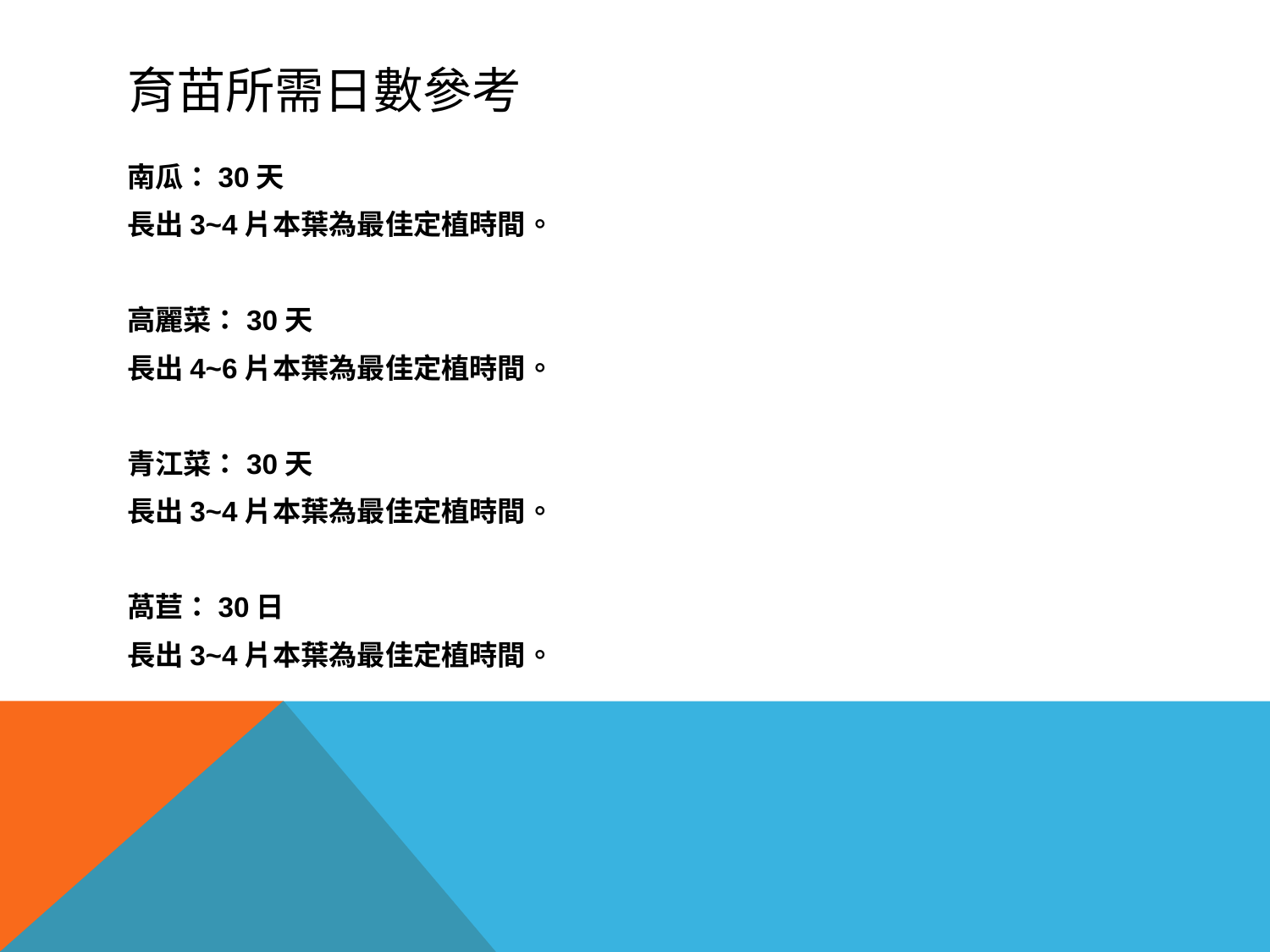

# 育苗所需日數參考
南瓜：30天
長出3~4片本葉為最佳定植時間。

高麗菜：30天
長出4~6片本葉為最佳定植時間。

青江菜：30天
長出3~4片本葉為最佳定植時間。

萵苣：30日
長出3~4片本葉為最佳定植時間。